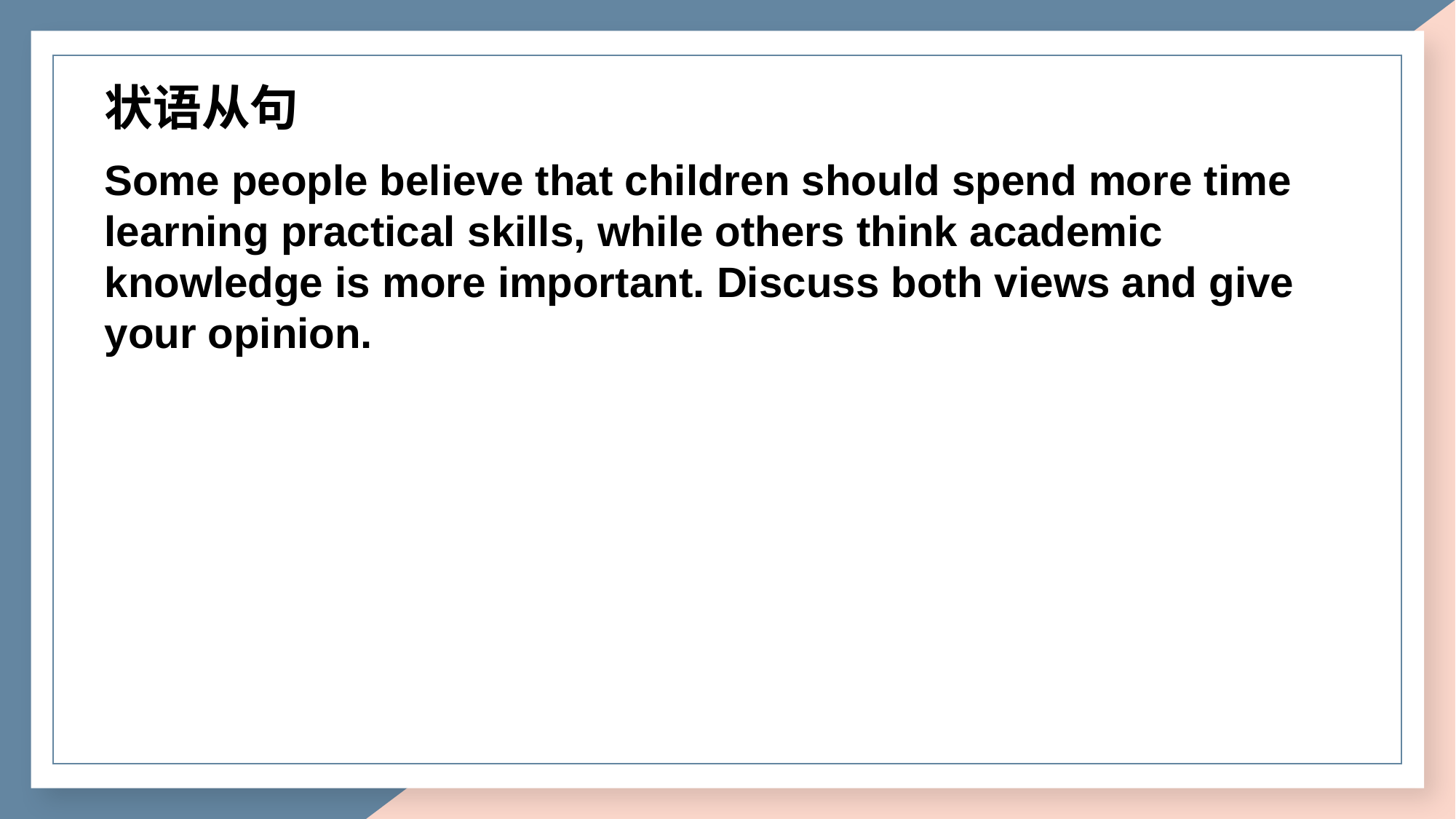

状语从句
Some people believe that children should spend more time learning practical skills, while others think academic knowledge is more important. Discuss both views and give your opinion.